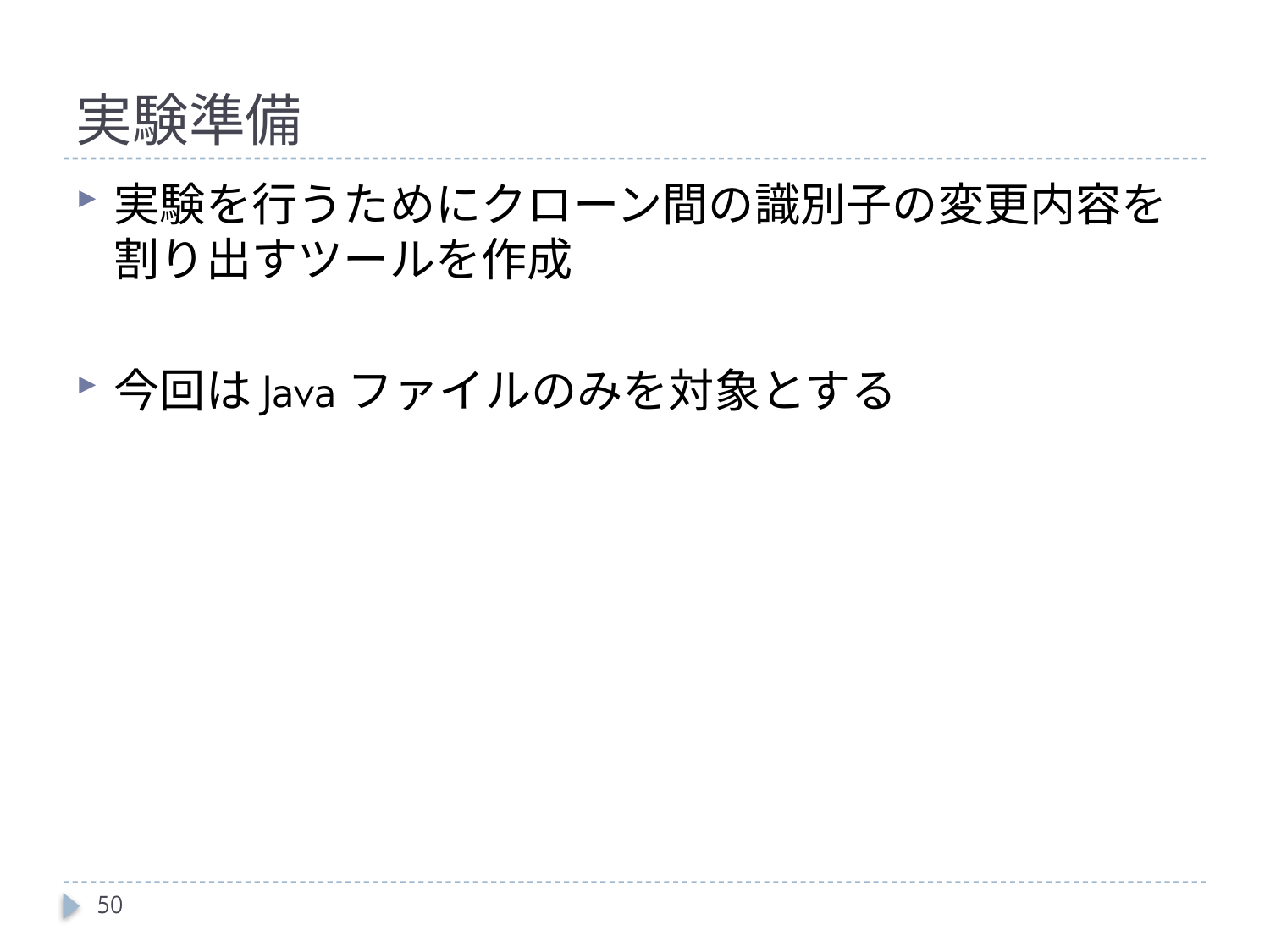

# 実験準備
実験を行うためにクローン間の識別子の変更内容を割り出すツールを作成

今回はJavaファイルのみを対象とする
50